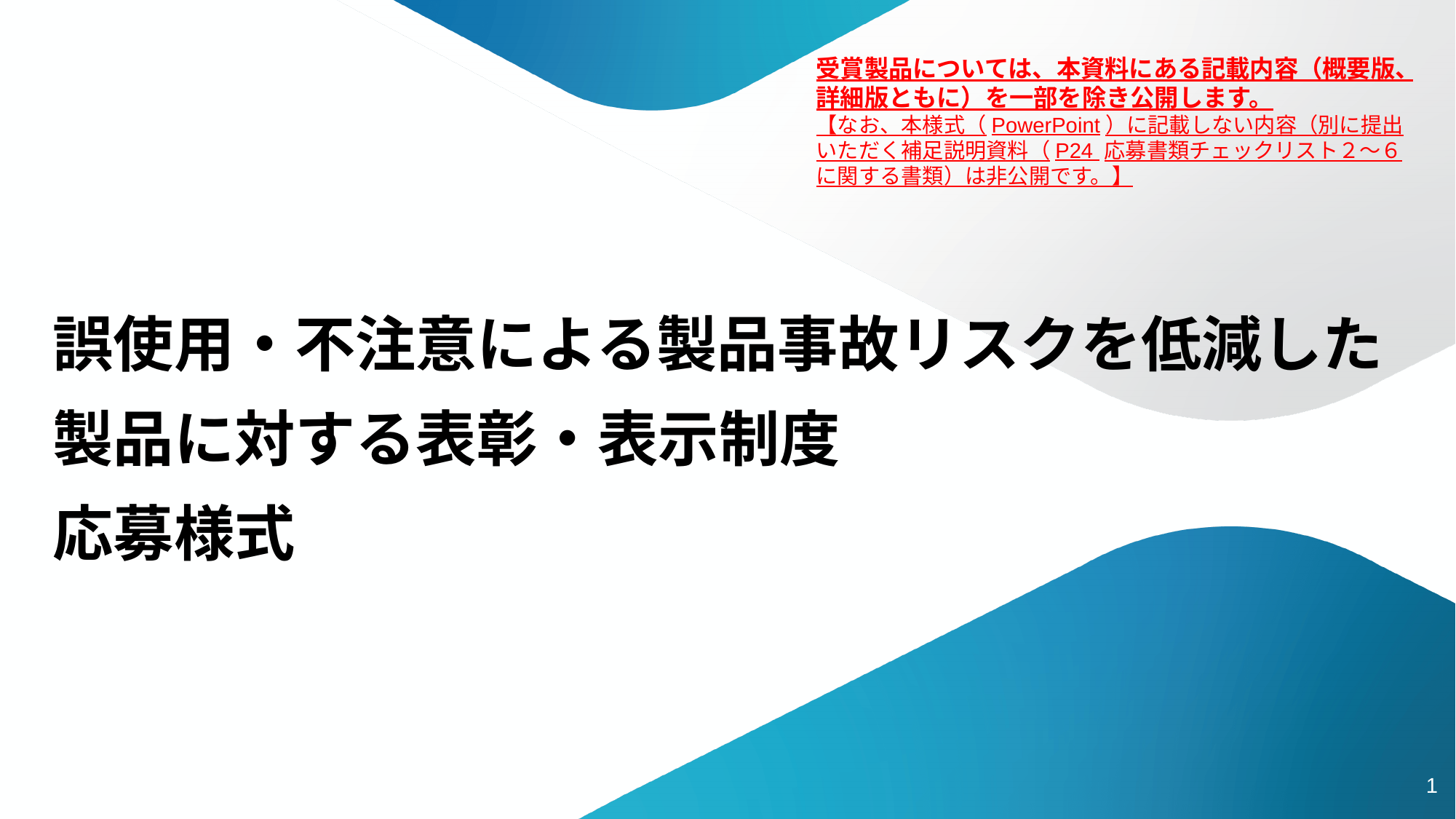

受賞製品については、本資料にある記載内容（概要版、詳細版ともに）を一部を除き公開します。
【なお、本様式（PowerPoint）に記載しない内容（別に提出いただく補足説明資料（P24 応募書類チェックリスト２～６に関する書類）は非公開です。】
# 誤使用・不注意による製品事故リスクを低減した製品に対する表彰・表示制度 応募様式
1